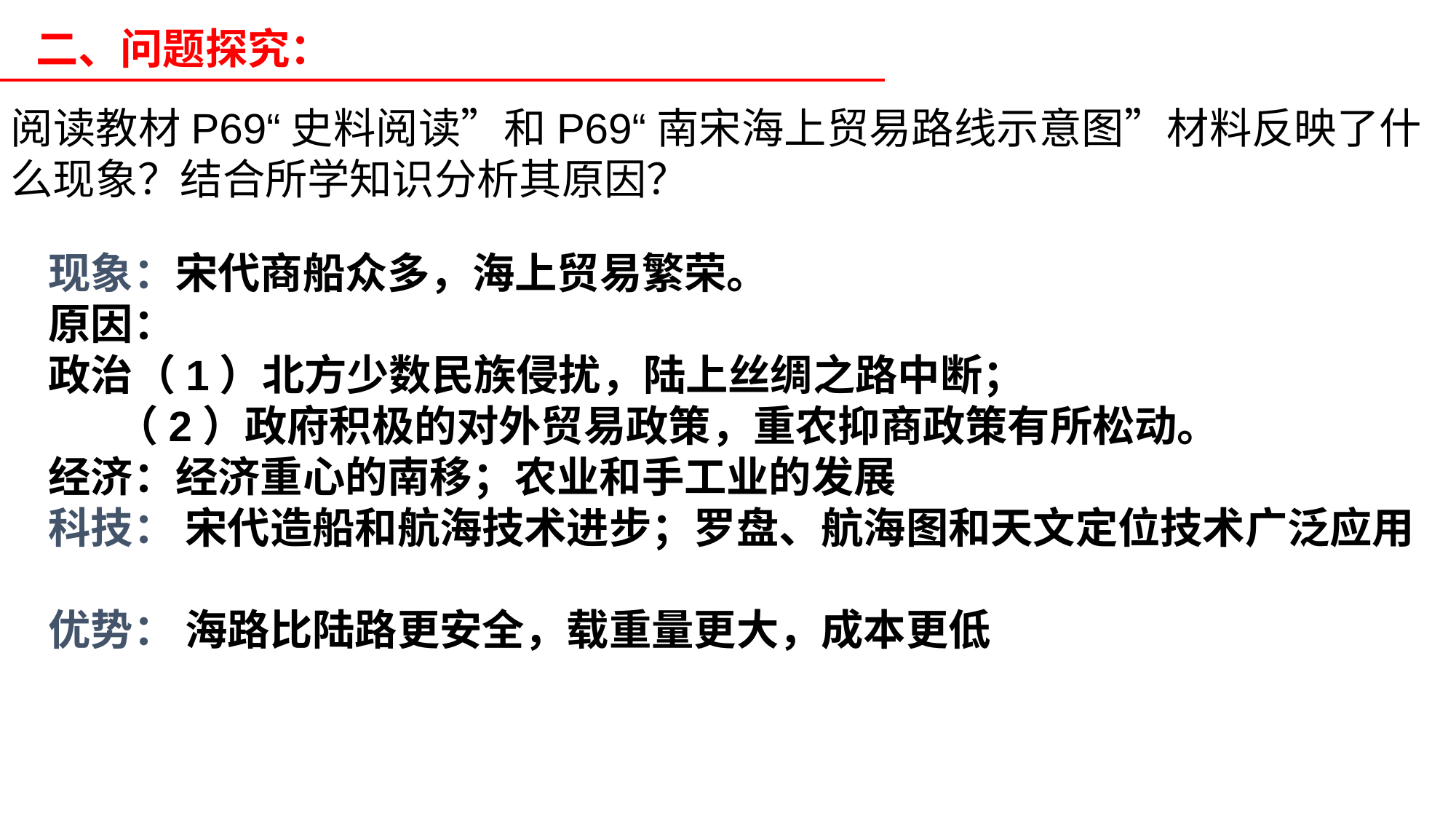

二、问题探究：
阅读教材P69“史料阅读”和P69“南宋海上贸易路线示意图”材料反映了什么现象？结合所学知识分析其原因？
现象：宋代商船众多，海上贸易繁荣。
原因：
政治（1）北方少数民族侵扰，陆上丝绸之路中断；
       （2）政府积极的对外贸易政策，重农抑商政策有所松动。
经济：经济重心的南移；农业和手工业的发展
科技： 宋代造船和航海技术进步；罗盘、航海图和天文定位技术广泛应用

优势： 海路比陆路更安全，载重量更大，成本更低